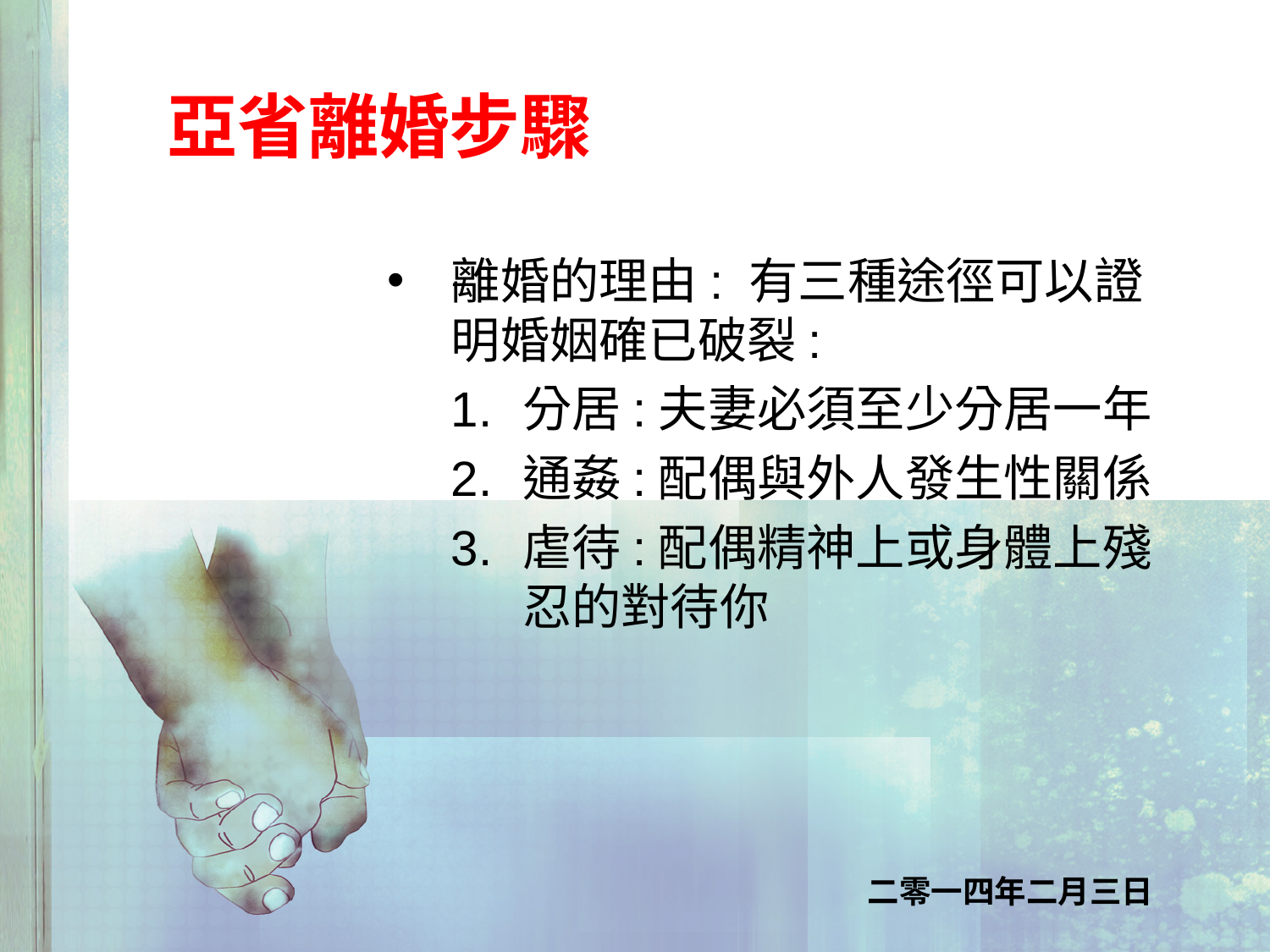

# 亞省離婚步驟
離婚的理由: 有三種途徑可以證明婚姻確已破裂:
分居:夫妻必須至少分居一年
通姦:配偶與外人發生性關係
虐待:配偶精神上或身體上殘忍的對待你
二零一四年二月三日